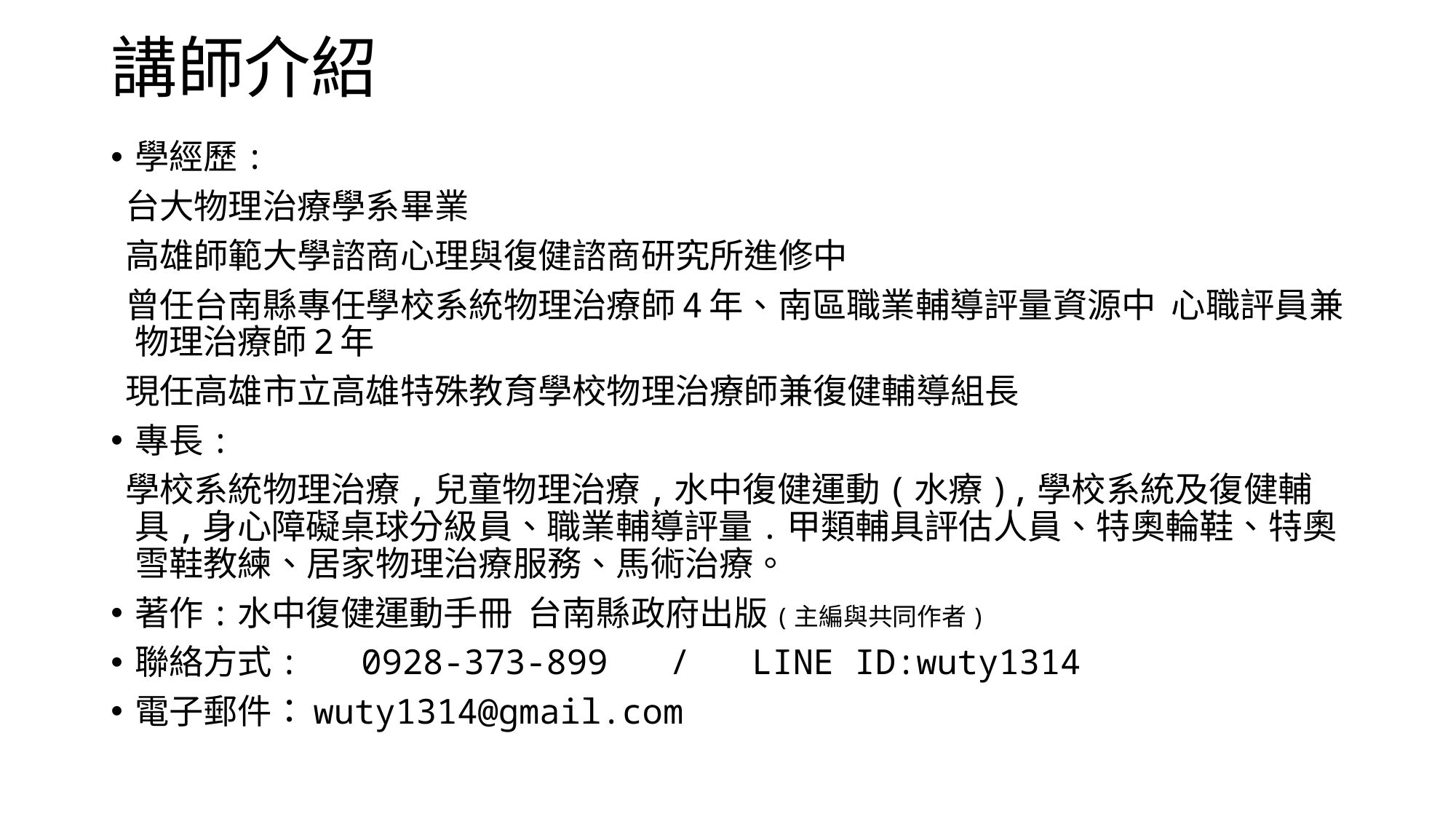

# 講師介紹
學經歷:
 台大物理治療學系畢業
 高雄師範大學諮商心理與復健諮商研究所進修中
 曾任台南縣專任學校系統物理治療師4年、南區職業輔導評量資源中  心職評員兼物理治療師2年
 現任高雄市立高雄特殊教育學校物理治療師兼復健輔導組長
專長:
 學校系統物理治療,兒童物理治療,水中復健運動(水療),學校系統及復健輔具,身心障礙桌球分級員、職業輔導評量.甲類輔具評估人員、特奧輪鞋、特奧雪鞋教練、居家物理治療服務、馬術治療。
著作:水中復健運動手冊  台南縣政府出版(主編與共同作者)
聯絡方式:   0928-373-899   /   LINE ID:wuty1314
電子郵件：wuty1314@gmail.com